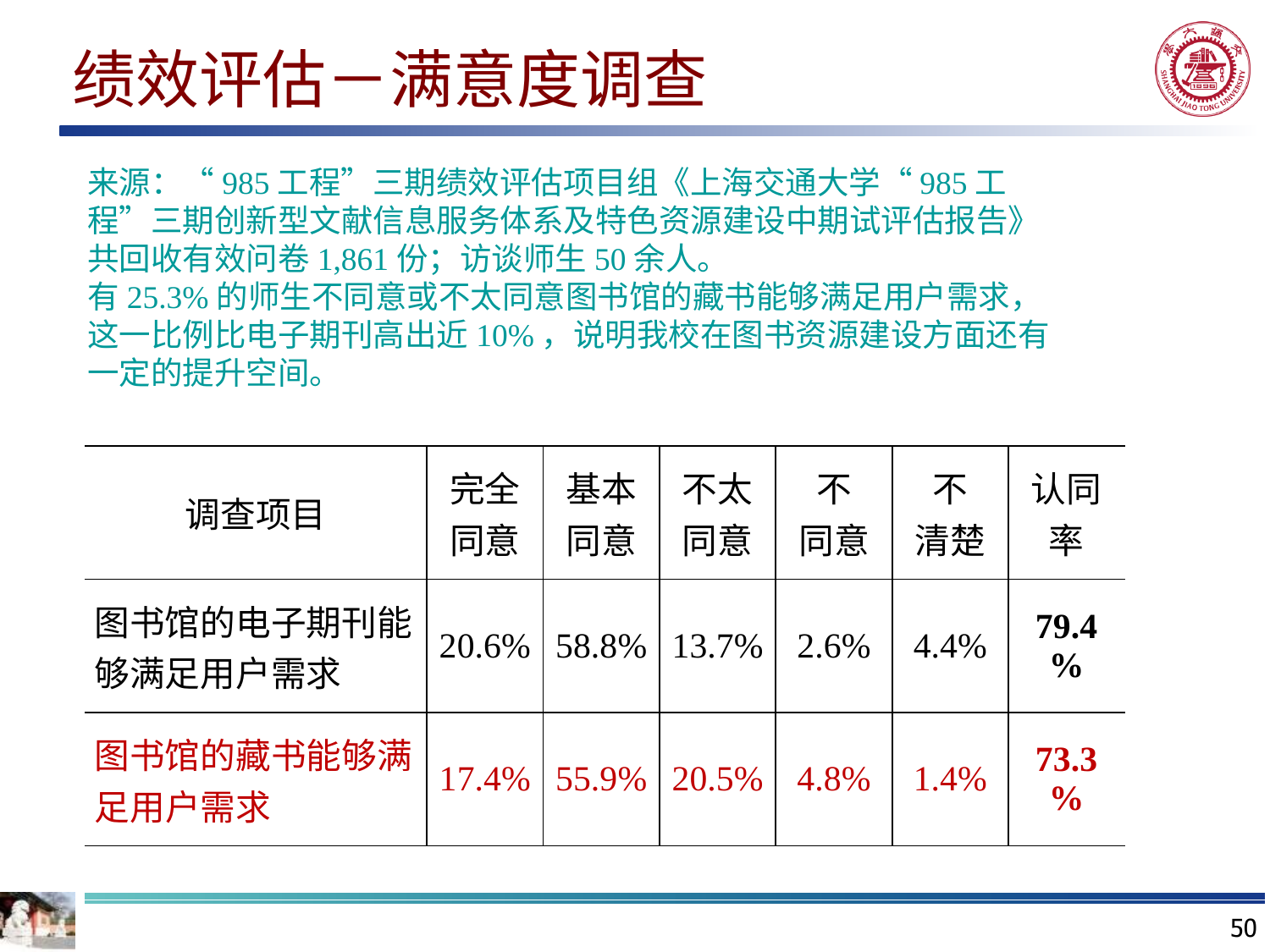

# 绩效评估－满意度调查
来源：“985工程”三期绩效评估项目组《上海交通大学“985工程”三期创新型文献信息服务体系及特色资源建设中期试评估报告》
共回收有效问卷1,861份；访谈师生50余人。
有25.3%的师生不同意或不太同意图书馆的藏书能够满足用户需求，这一比例比电子期刊高出近10%，说明我校在图书资源建设方面还有一定的提升空间。
| 调查项目 | 完全 同意 | 基本 同意 | 不太 同意 | 不 同意 | 不 清楚 | 认同 率 |
| --- | --- | --- | --- | --- | --- | --- |
| 图书馆的电子期刊能够满足用户需求 | 20.6% | 58.8% | 13.7% | 2.6% | 4.4% | 79.4% |
| 图书馆的藏书能够满足用户需求 | 17.4% | 55.9% | 20.5% | 4.8% | 1.4% | 73.3% |
50